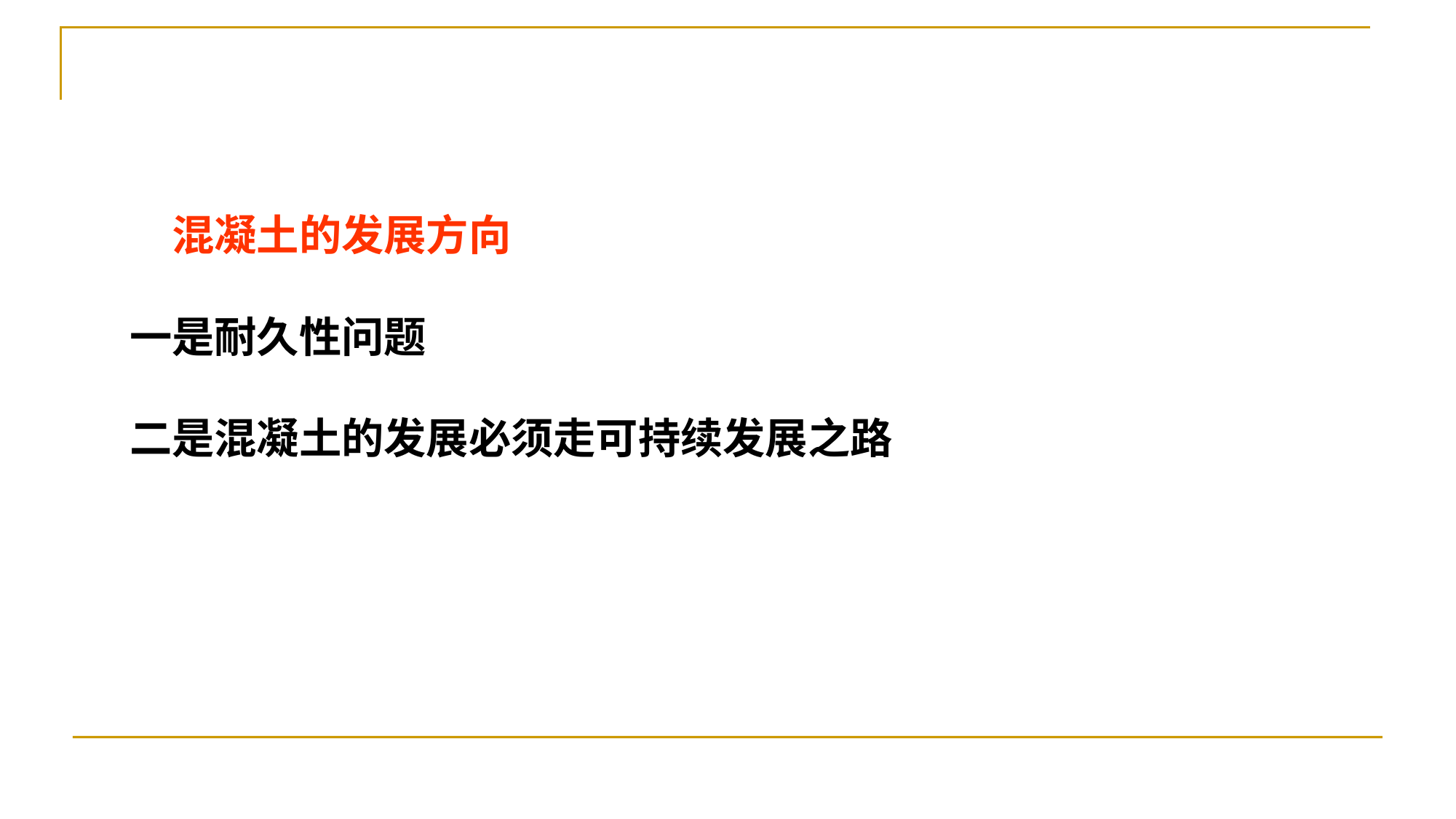

混凝土的发展方向
一是耐久性问题
二是混凝土的发展必须走可持续发展之路